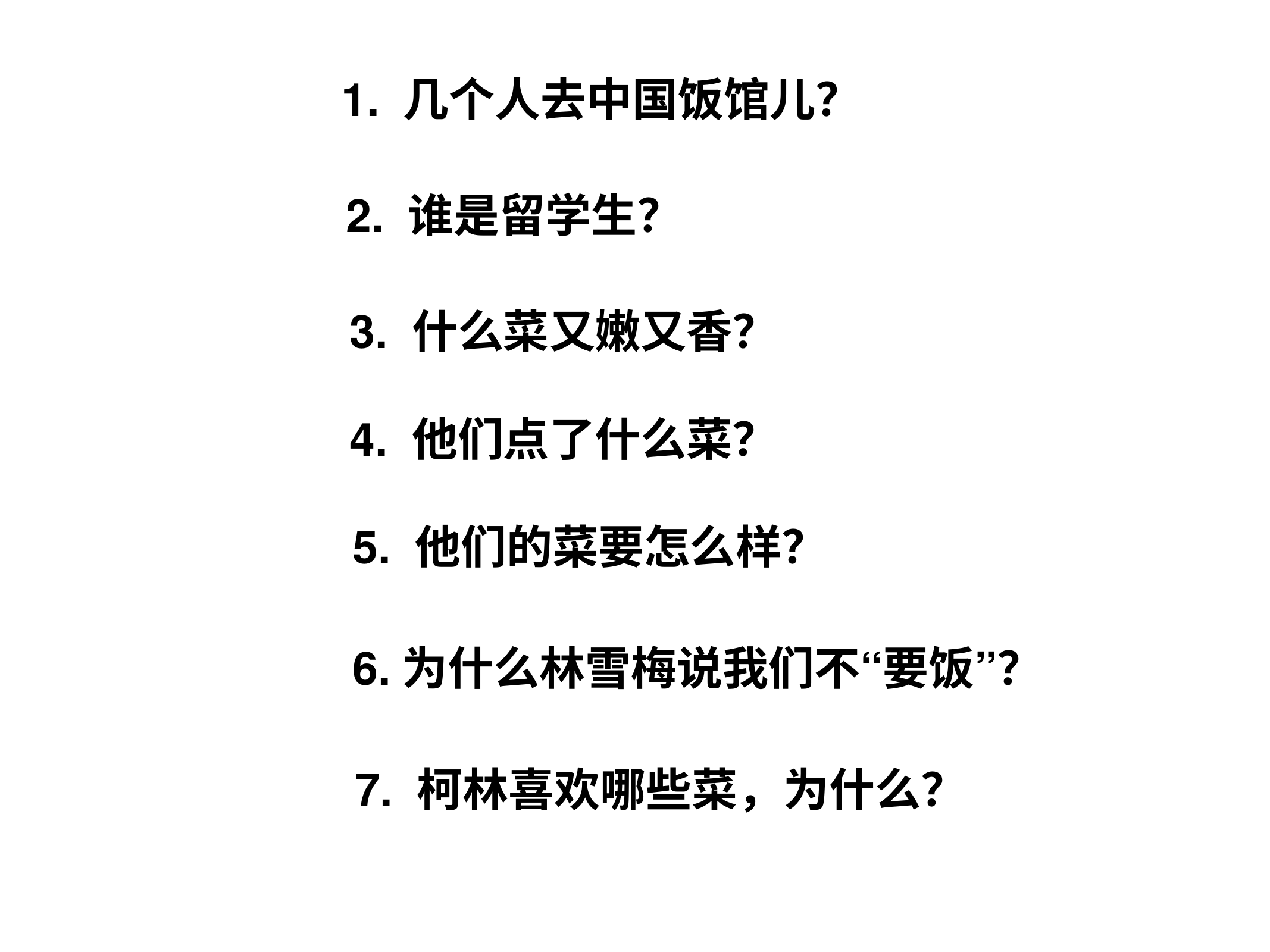

1. 几个人去中国饭馆儿？
2. 谁是留学生？
3. 什么菜又嫩又香？
4. 他们点了什么菜？
5. 他们的菜要怎么样？
6.为什么林雪梅说我们不“要饭”？
7. 柯林喜欢哪些菜，为什么？